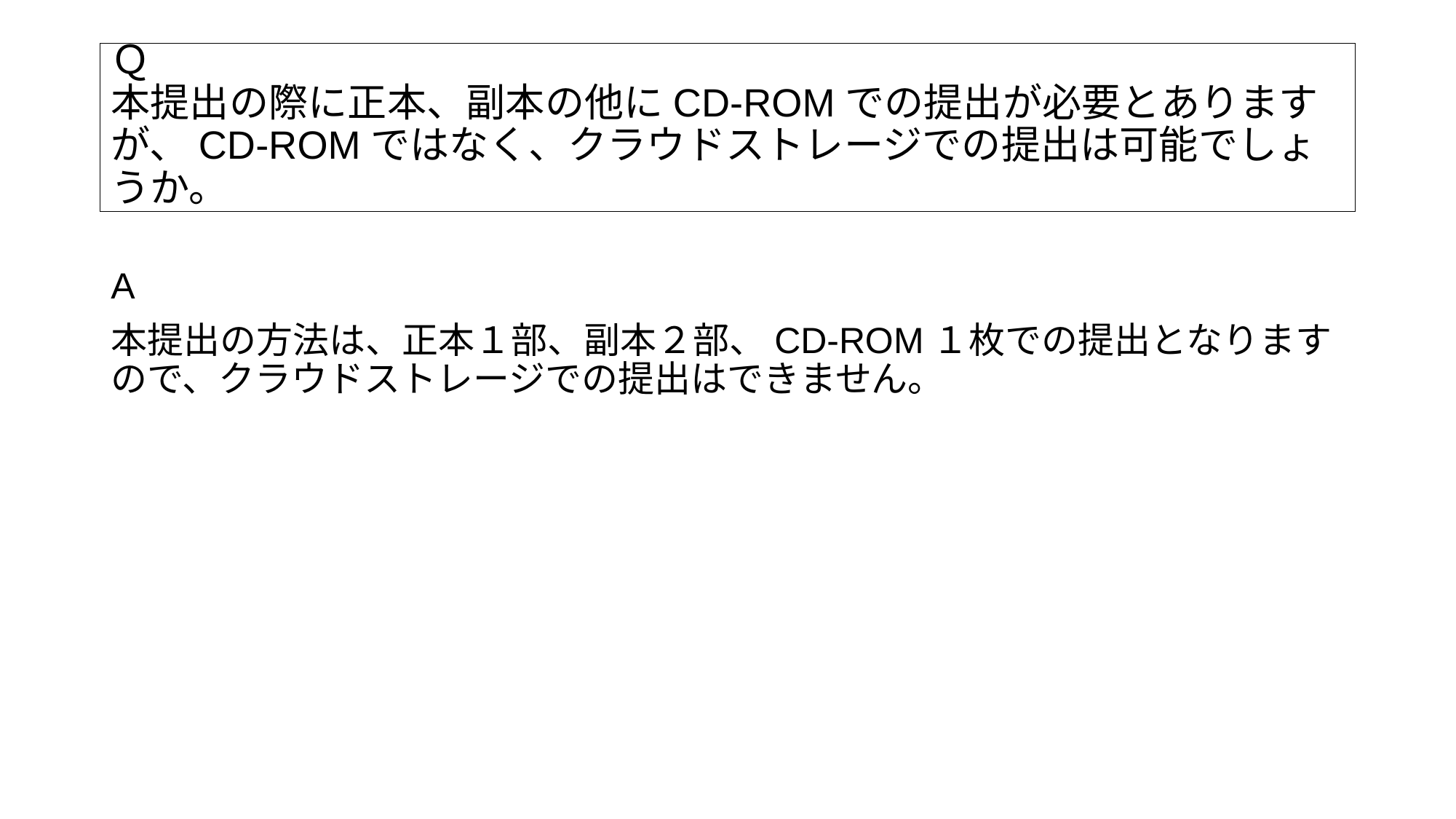

# Ｑ 本提出の際に正本、副本の他にCD-ROMでの提出が必要とありますが、CD-ROMではなく、クラウドストレージでの提出は可能でしょうか。
A
本提出の方法は、正本１部、副本２部、CD-ROM１枚での提出となりますので、クラウドストレージでの提出はできません。